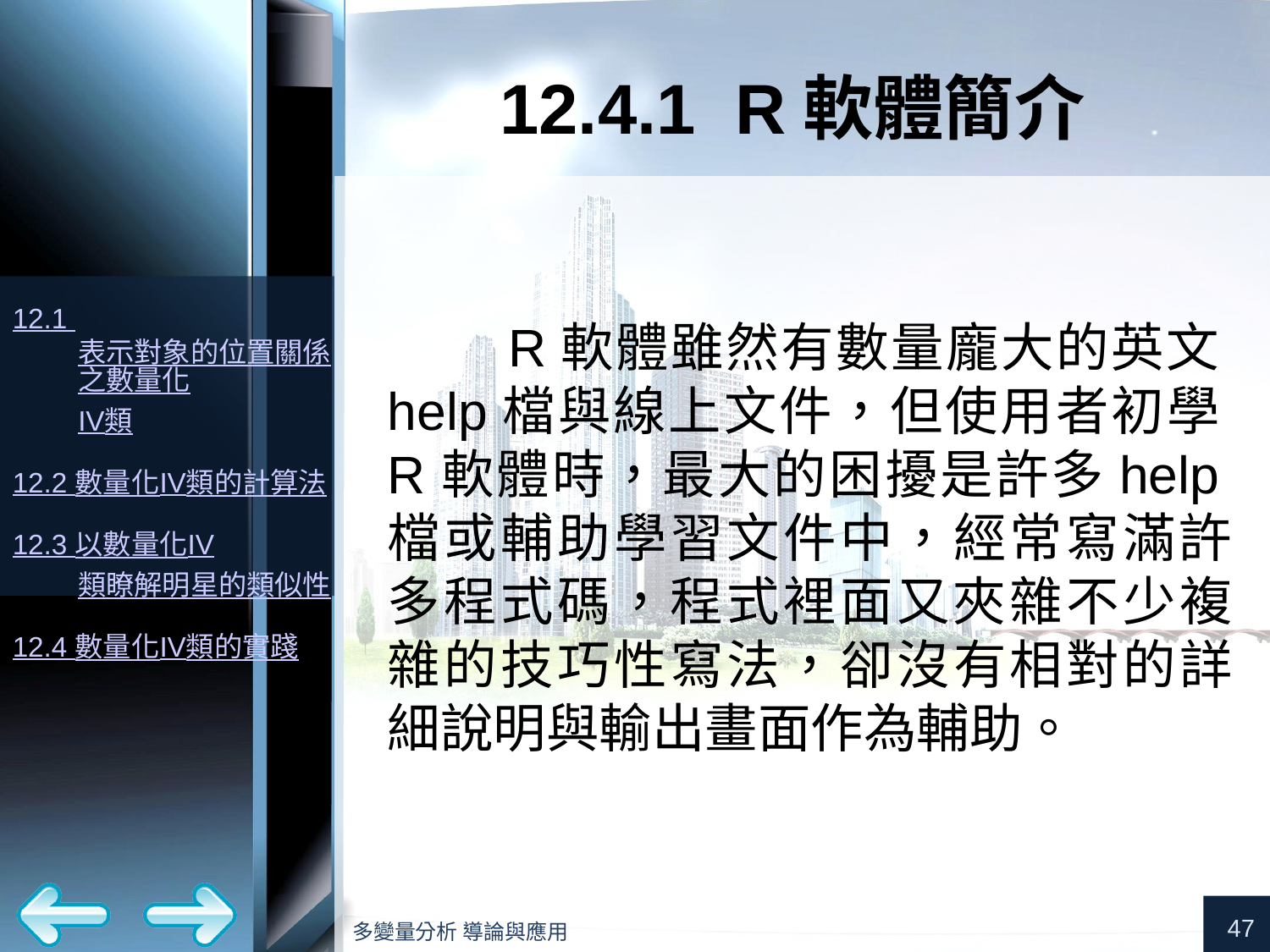

# 12.4.1  R軟體簡介
R軟體雖然有數量龐大的英文help檔與線上文件，但使用者初學R軟體時，最大的困擾是許多help檔或輔助學習文件中，經常寫滿許多程式碼，程式裡面又夾雜不少複雜的技巧性寫法，卻沒有相對的詳細說明與輸出畫面作為輔助。
47
多變量分析 導論與應用